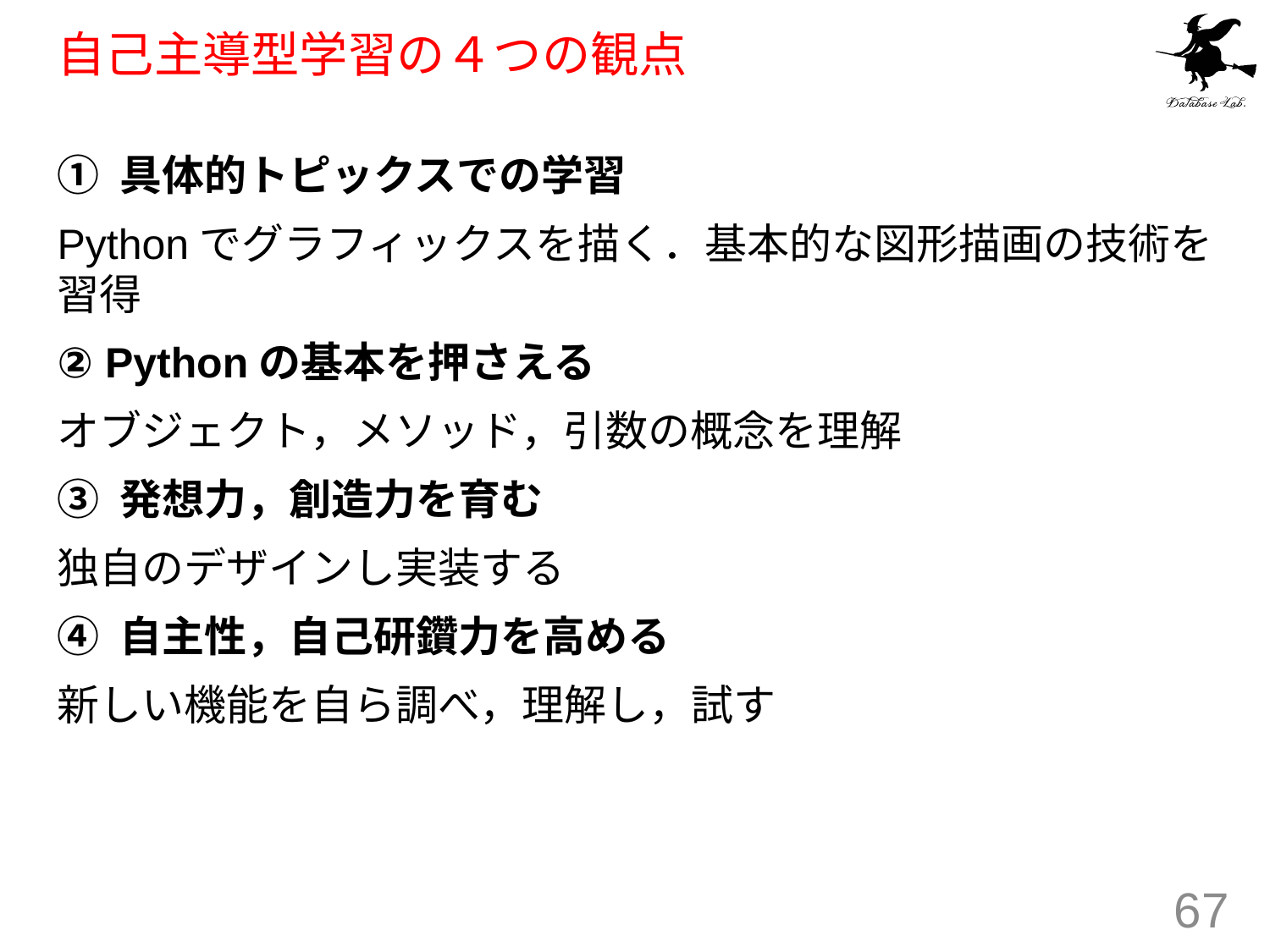

# 自己主導型学習の４つの観点
① 具体的トピックスでの学習
Pythonでグラフィックスを描く．基本的な図形描画の技術を習得
② Pythonの基本を押さえる
オブジェクト，メソッド，引数の概念を理解
③ 発想力，創造力を育む
独自のデザインし実装する
④ 自主性，自己研鑽力を高める
新しい機能を自ら調べ，理解し，試す

67